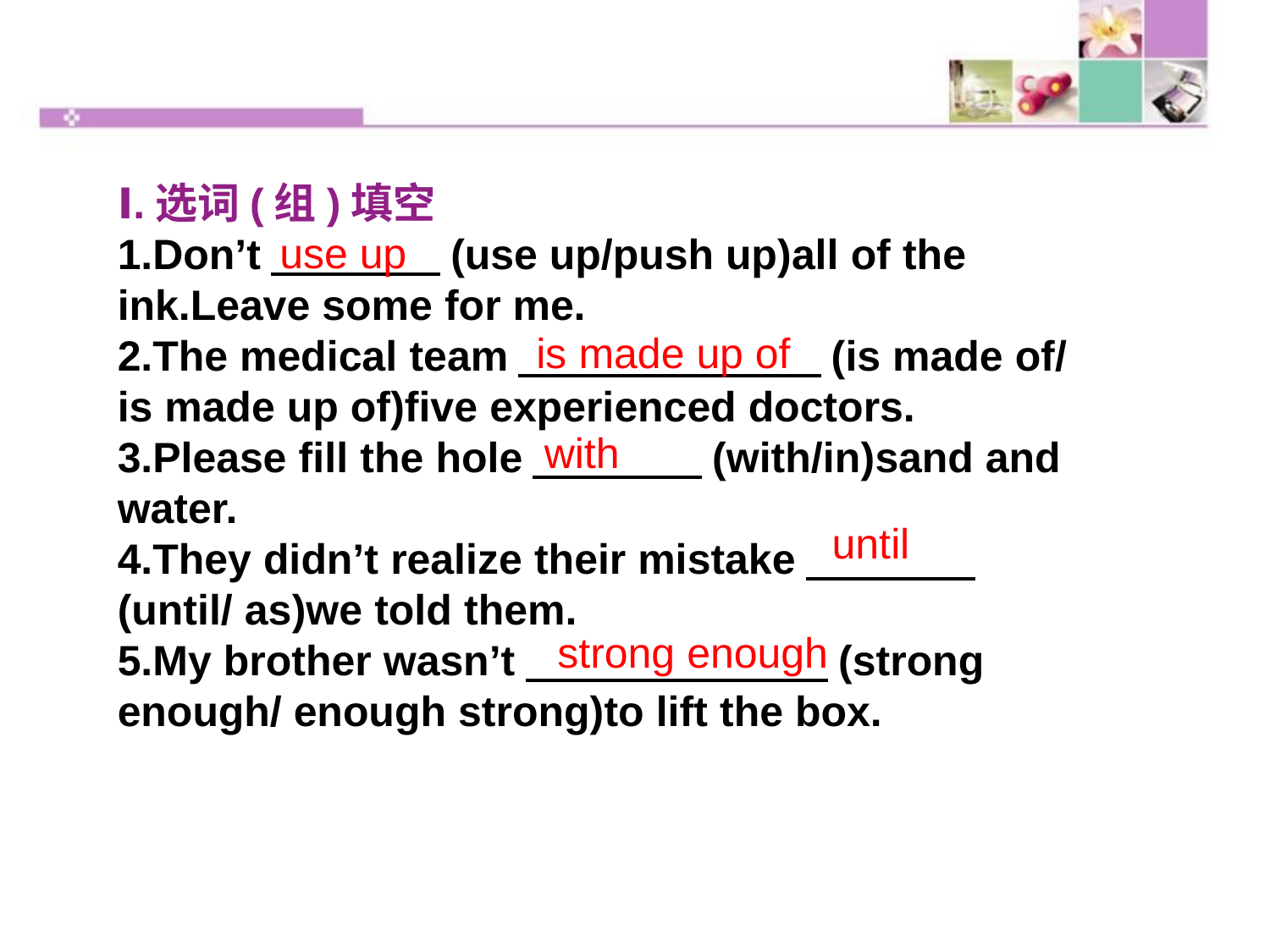

Ⅰ.选词(组)填空
1.Don’t　　　　(use up/push up)all of the ink.Leave some for me.
2.The medical team　　　　              (is made of/
is made up of)five experienced doctors.
3.Please fill the hole　　　　(with/in)sand and water.
4.They didn’t realize their mistake　　　　(until/ as)we told them.
5.My brother wasn’t　　　　              (strong
enough/ enough strong)to lift the box.
use up
is made up of
with
until
strong enough